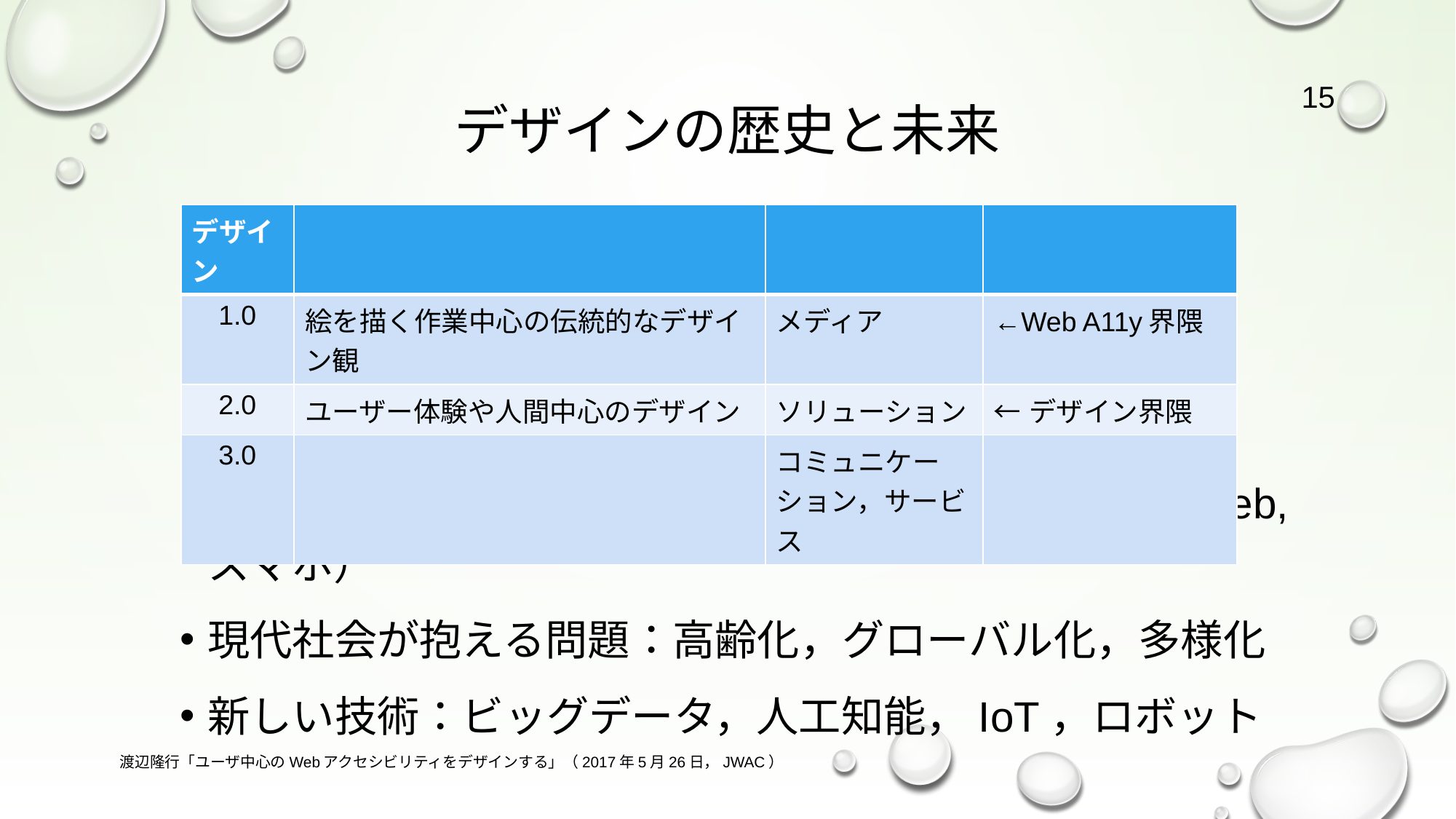

15
# デザインの歴史と未来

1990年から始まったICT社会（PC,ネットワーク,Web,スマホ）
現代社会が抱える問題：高齢化，グローバル化，多様化
新しい技術：ビッグデータ，人工知能，IoT，ロボット

| デザイン |  |  |  |
| --- | --- | --- | --- |
| 1.0 | 絵を描く作業中心の伝統的なデザイン観 | メディア | ←Web A11y界隈 |
| 2.0 | ユーザー体験や人間中心のデザイン | ソリューション | ←デザイン界隈 |
| 3.0 |  | コミュニケーション，サービス |  |
渡辺隆行「ユーザ中心のWebアクセシビリティをデザインする」（2017年5月26日，JWAC）